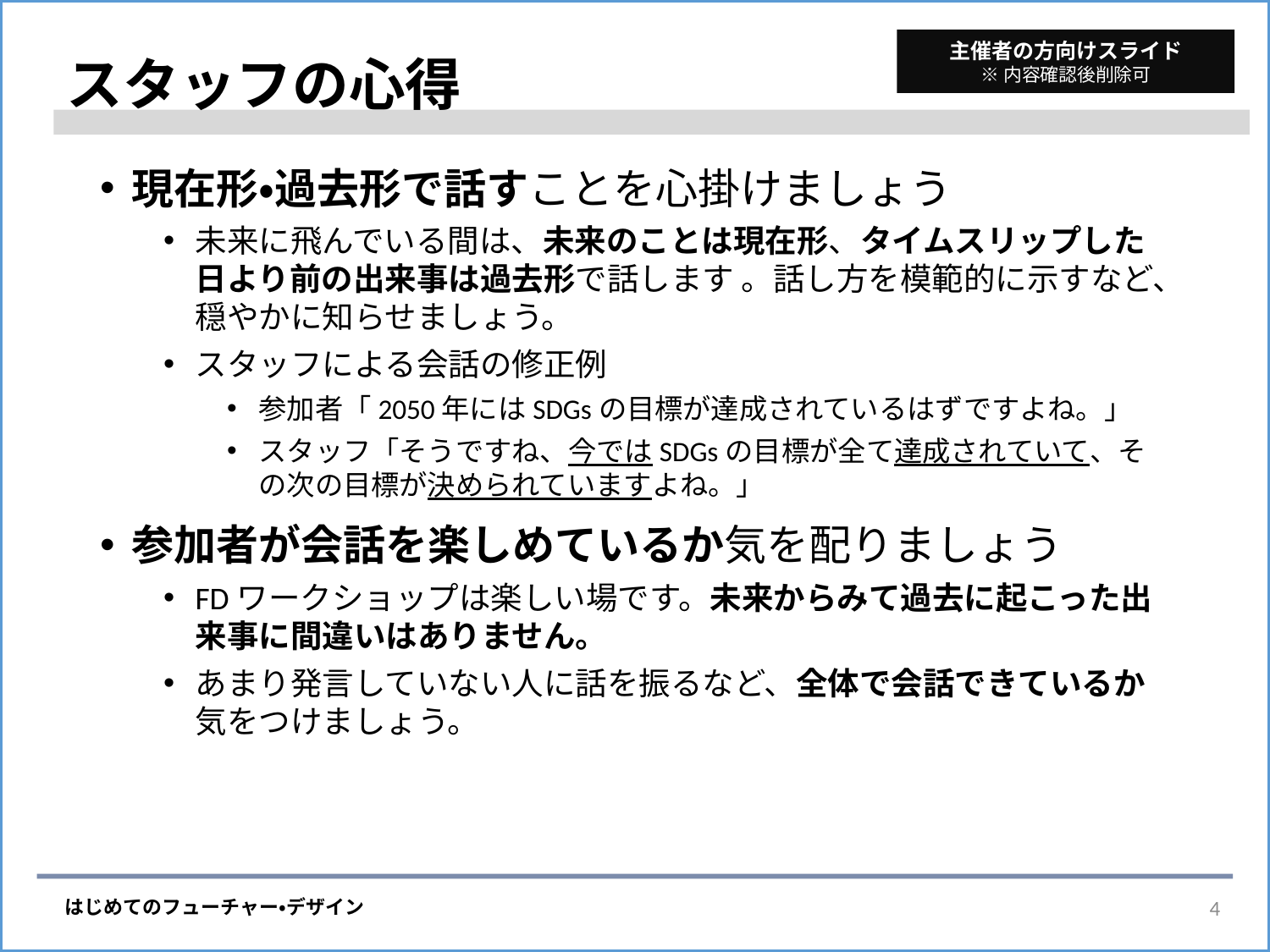

# スタッフの心得
主催者の方向けスライド
※内容確認後削除可
現在形・過去形で話すことを心掛けましょう
未来に飛んでいる間は、未来のことは現在形、タイムスリップした日より前の出来事は過去形で話します 。話し方を模範的に示すなど、穏やかに知らせましょう。
スタッフによる会話の修正例
参加者「2050年にはSDGsの目標が達成されているはずですよね。」
スタッフ「そうですね、今ではSDGsの目標が全て達成されていて、その次の目標が決められていますよね。」
参加者が会話を楽しめているか気を配りましょう
FDワークショップは楽しい場です。未来からみて過去に起こった出来事に間違いはありません。
あまり発言していない人に話を振るなど、全体で会話できているか気をつけましょう。

4